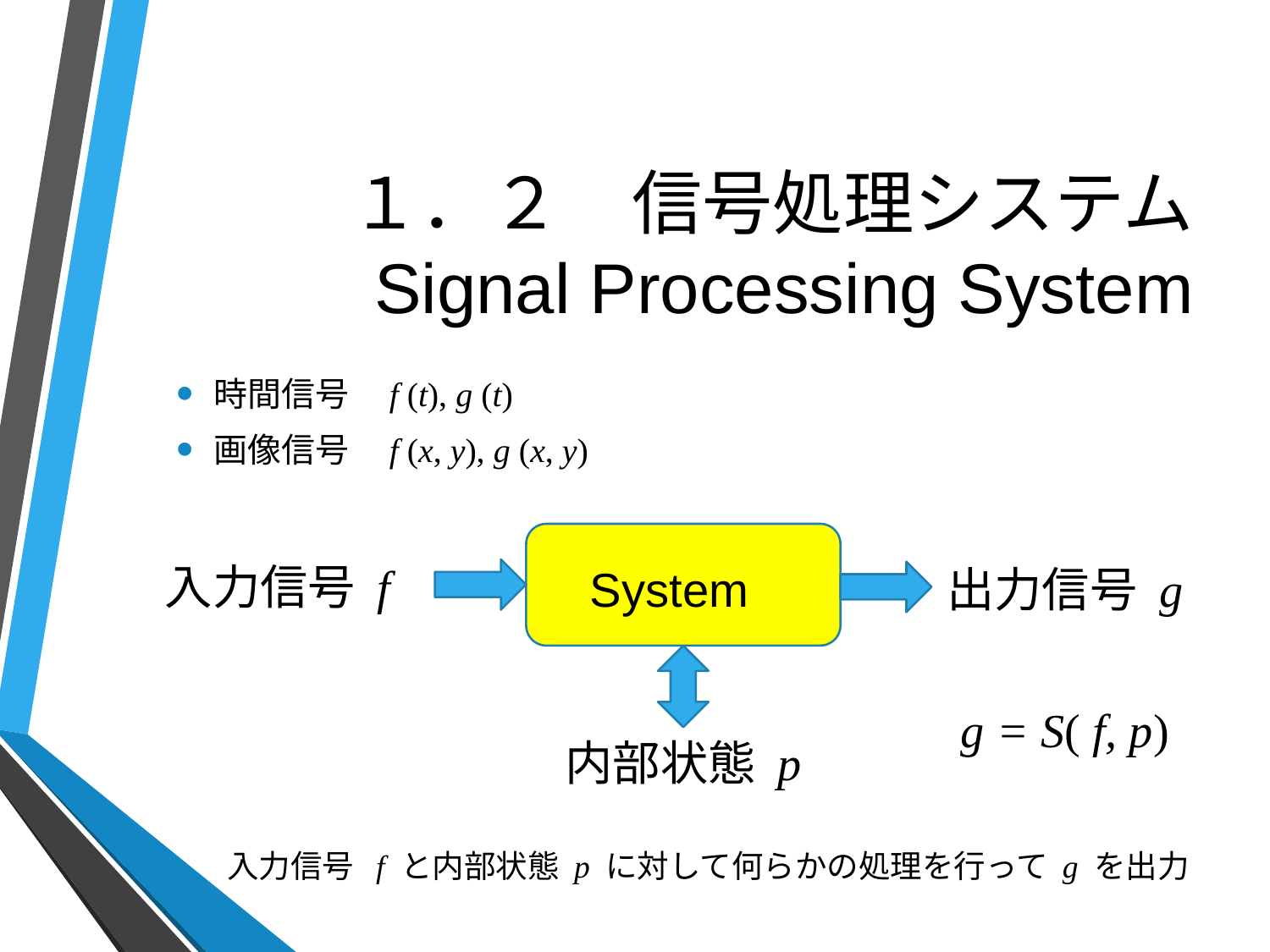

# １．２　信号処理システム Signal Processing System
時間信号　f (t), g (t)
画像信号　f (x, y), g (x, y)

入力信号 f
出力信号 g
System

g = S( f, p)
内部状態 p
入力信号  f と内部状態 p に対して何らかの処理を行って g を出力